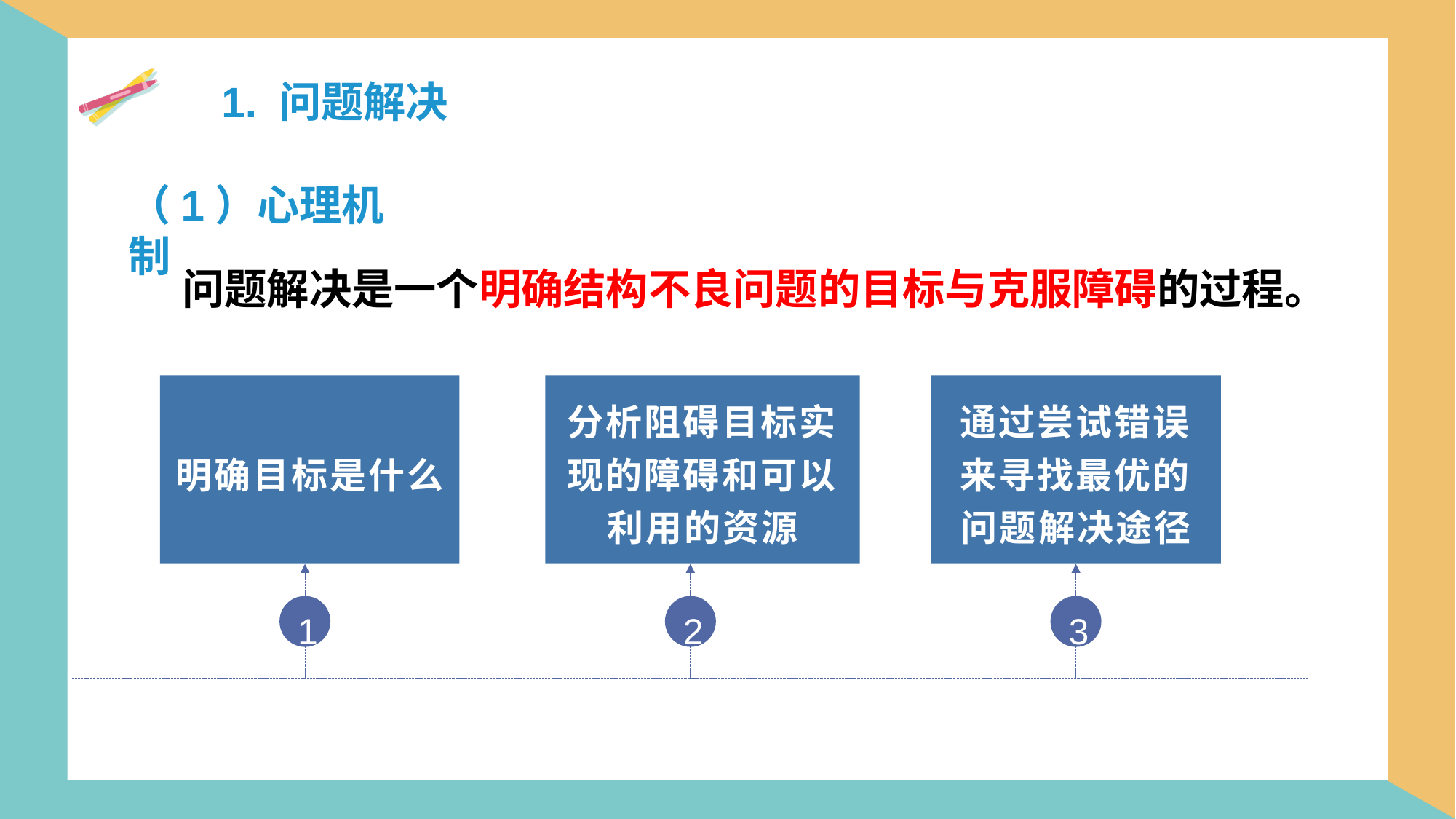

1. 问题解决
（1）心理机制
问题解决是一个明确结构不良问题的目标与克服障碍的过程。
明确目标是什么
1
分析阻碍目标实现的障碍和可以利用的资源
2
通过尝试错误来寻找最优的问题解决途径
3